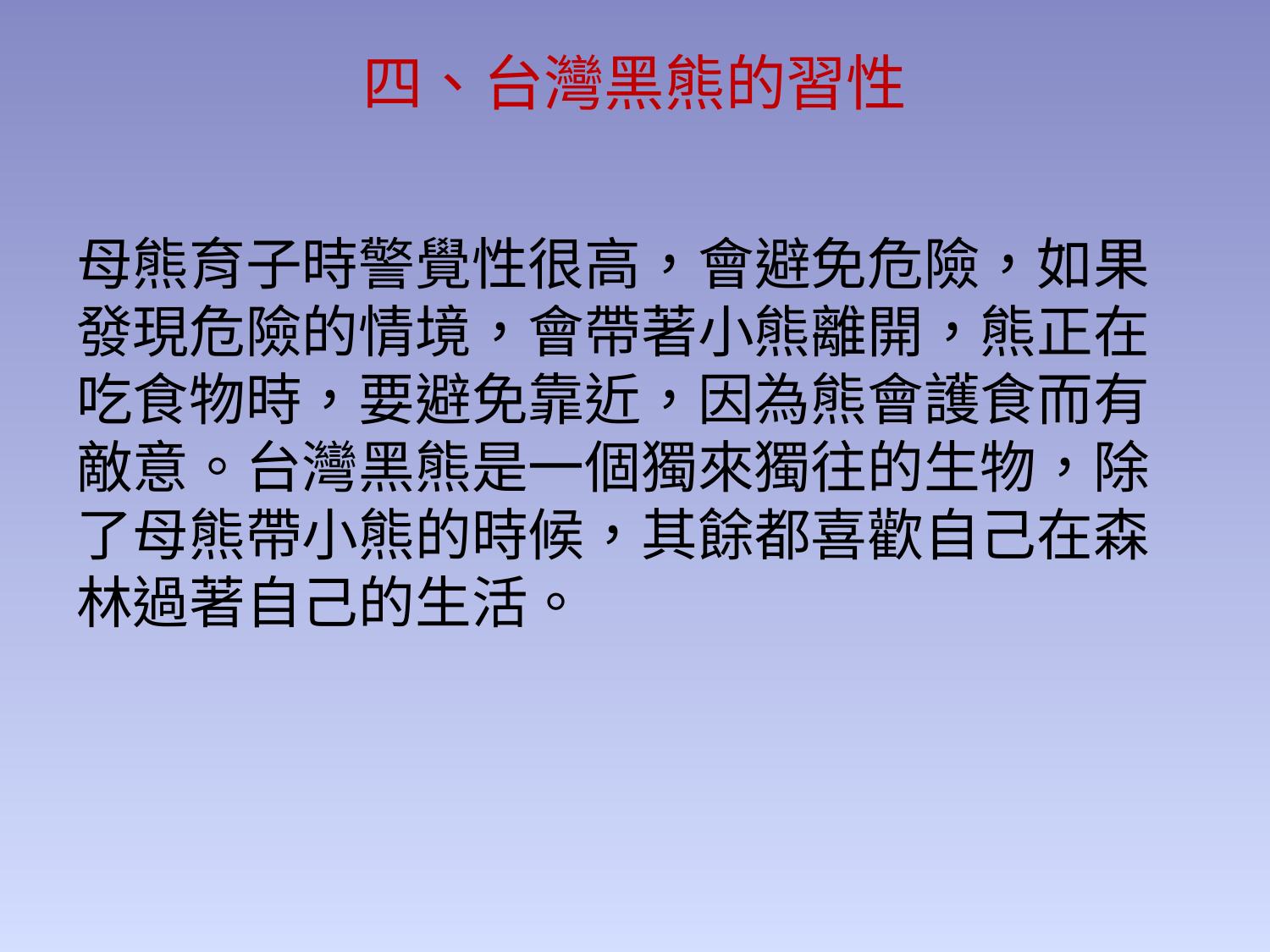

# 四、台灣黑熊的習性
母熊育子時警覺性很高，會避免危險，如果發現危險的情境，會帶著小熊離開，熊正在吃食物時，要避免靠近，因為熊會護食而有敵意。台灣黑熊是一個獨來獨往的生物，除了母熊帶小熊的時候，其餘都喜歡自己在森林過著自己的生活。